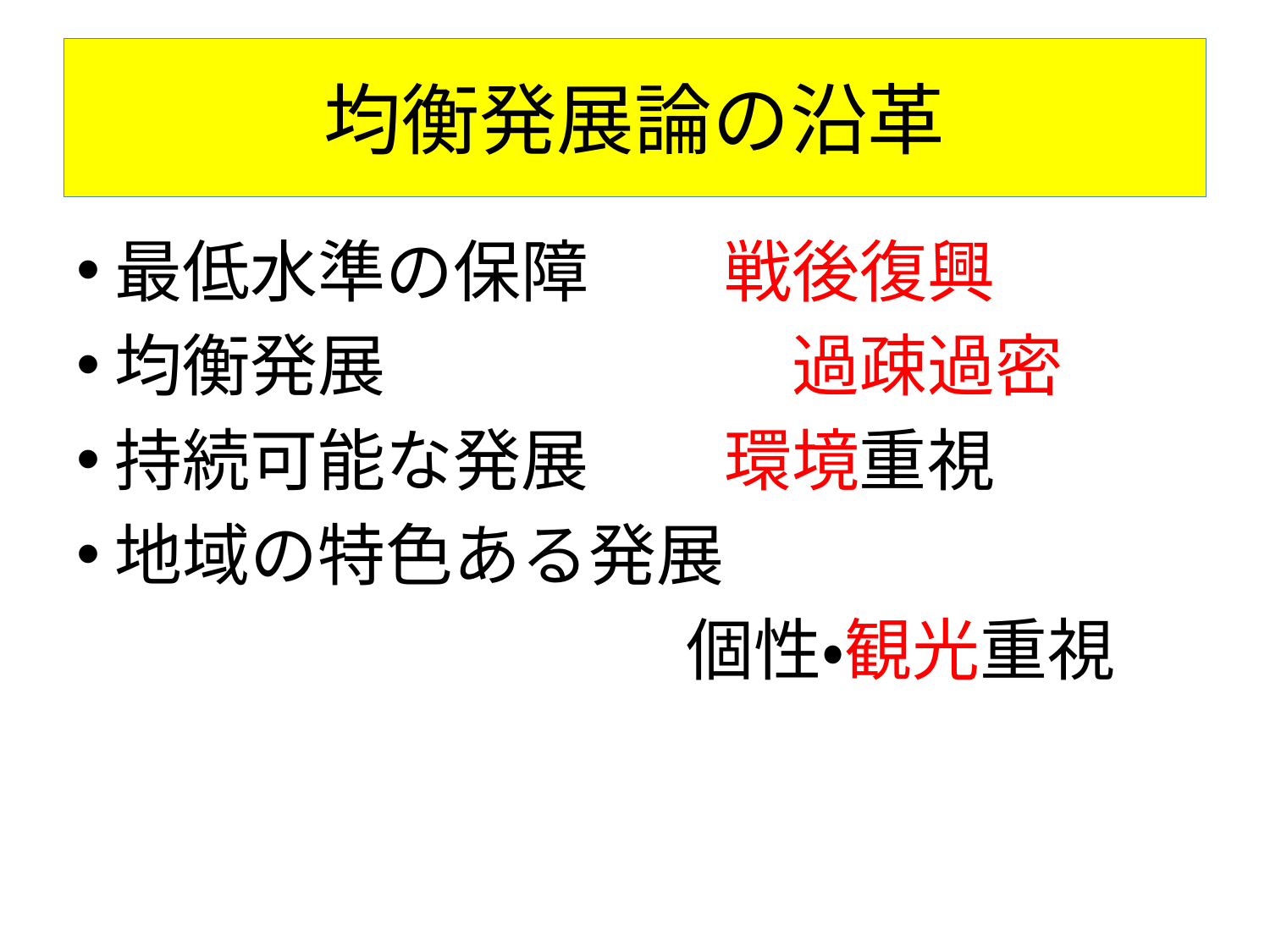

# 均衡発展論の沿革
最低水準の保障　　戦後復興
均衡発展　　　　　　過疎過密
持続可能な発展　　環境重視
地域の特色ある発展
　　　　　　　　　個性・観光重視